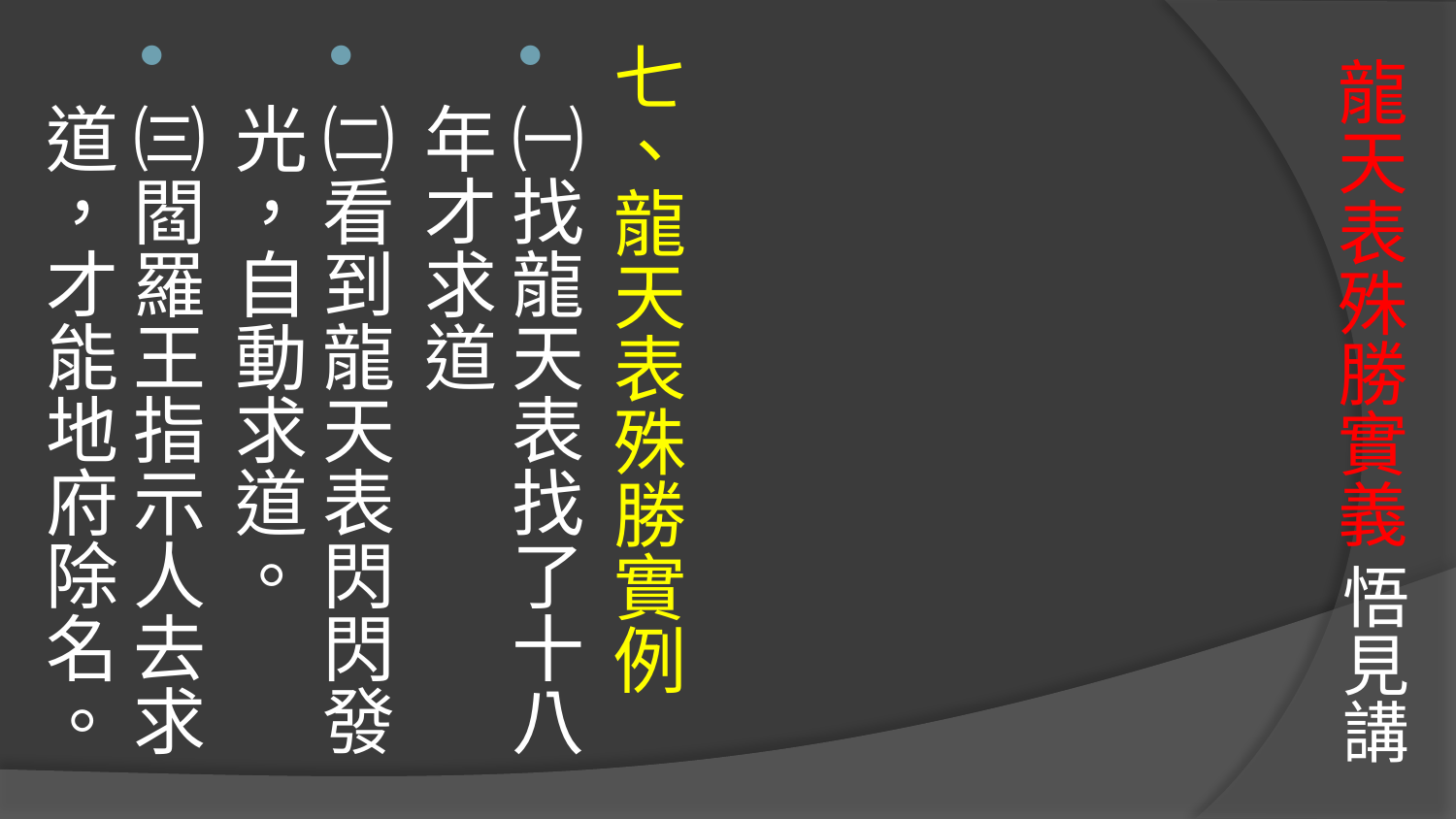

七、龍天表殊勝實例
㈠找龍天表找了十八年才求道
㈡看到龍天表閃閃發光，自動求道。
㈢閻羅王指示人去求道，才能地府除名。
# 龍天表殊勝實義 悟見講